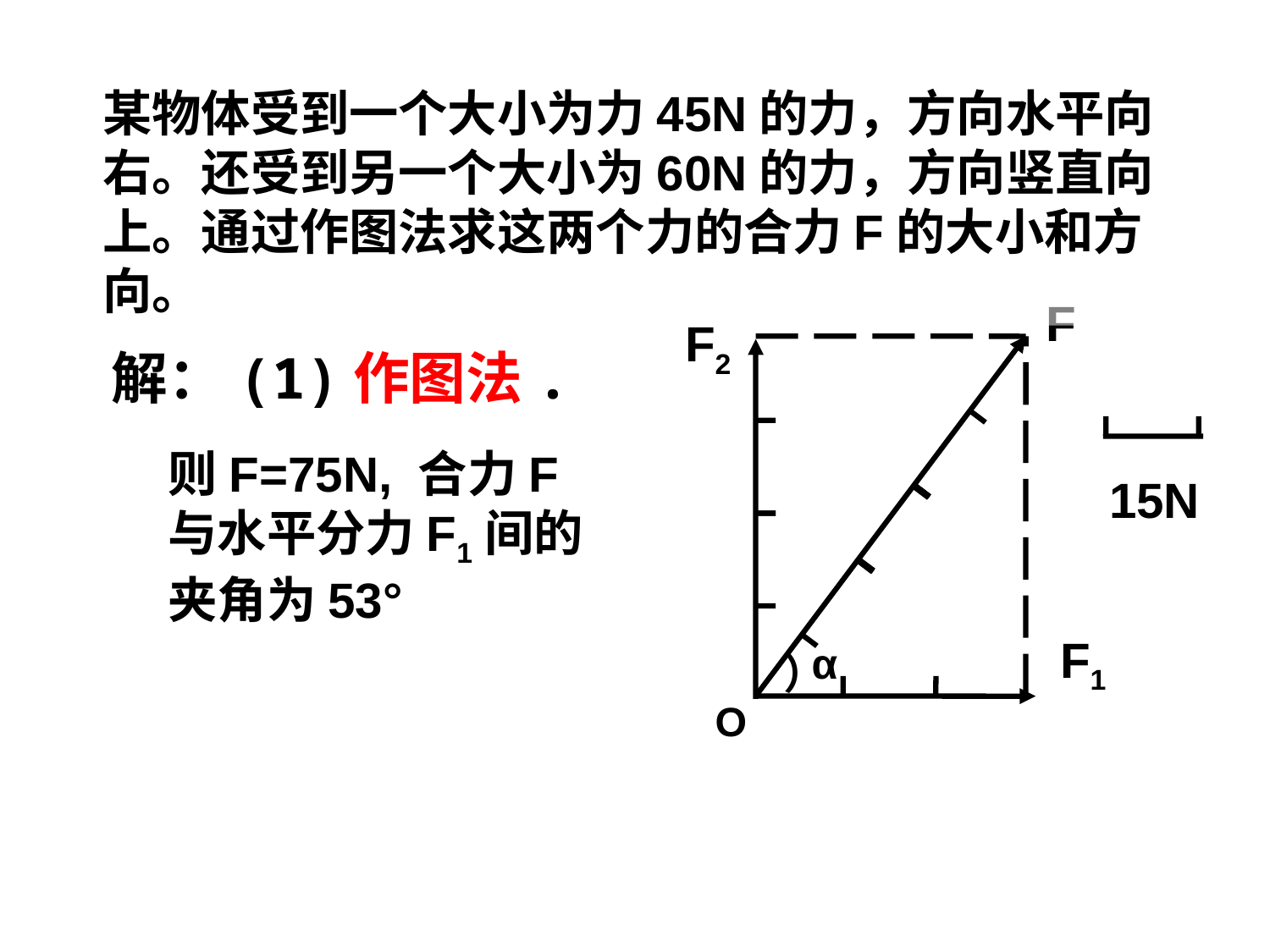

某物体受到一个大小为力45N的力，方向水平向右。还受到另一个大小为60N的力，方向竖直向上。通过作图法求这两个力的合力F的大小和方向。
F
F2

解：(1)作图法.

15N

则F=75N, 合力F与水平分力F1间的夹角为53°
F1
α
）
O